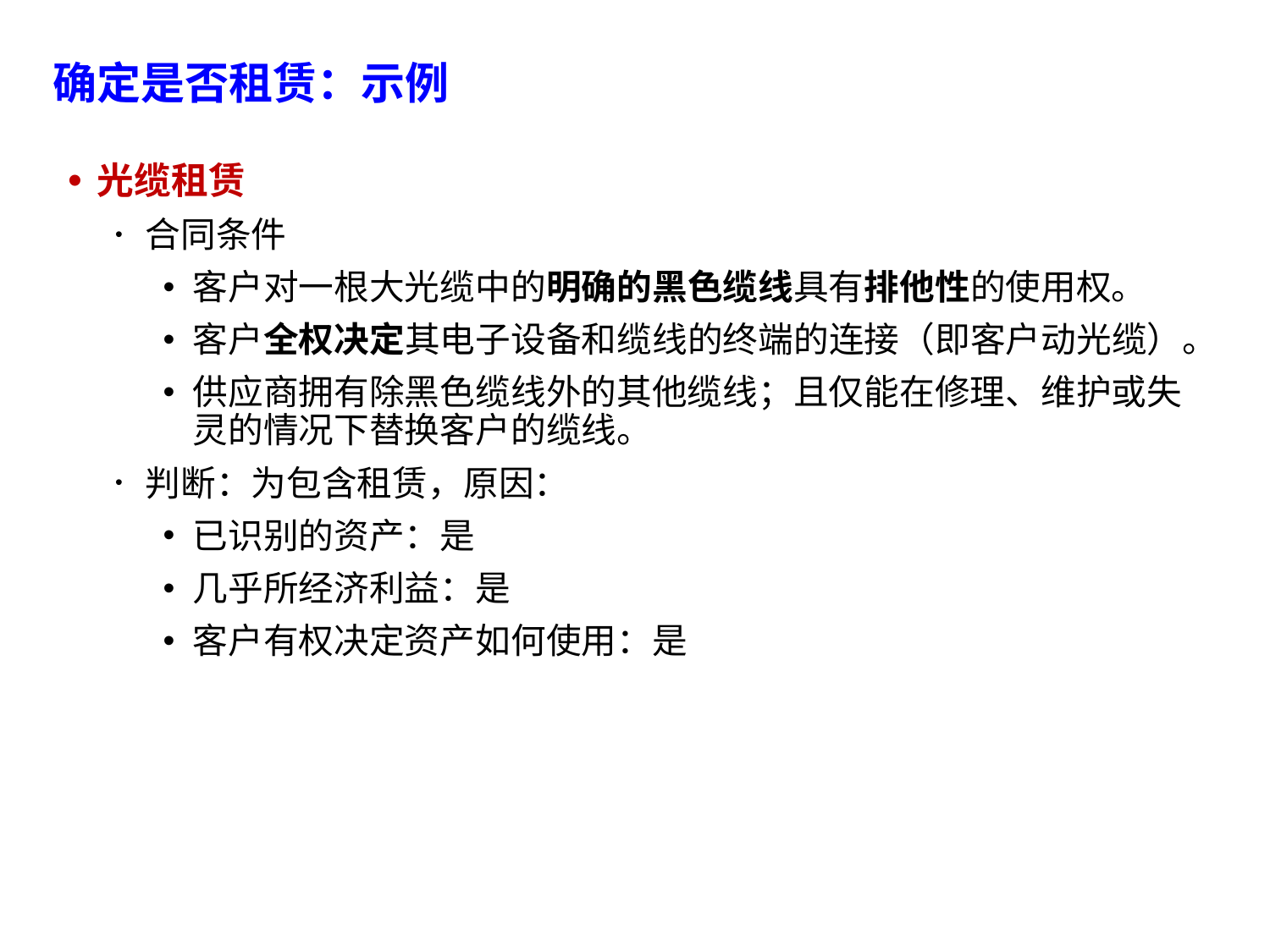

# 确定是否租赁：示例
光缆租赁
合同条件
客户对一根大光缆中的明确的黑色缆线具有排他性的使用权。
客户全权决定其电子设备和缆线的终端的连接（即客户动光缆）。
供应商拥有除黑色缆线外的其他缆线；且仅能在修理、维护或失灵的情况下替换客户的缆线。
判断：为包含租赁，原因：
已识别的资产：是
几乎所经济利益：是
客户有权决定资产如何使用：是
21